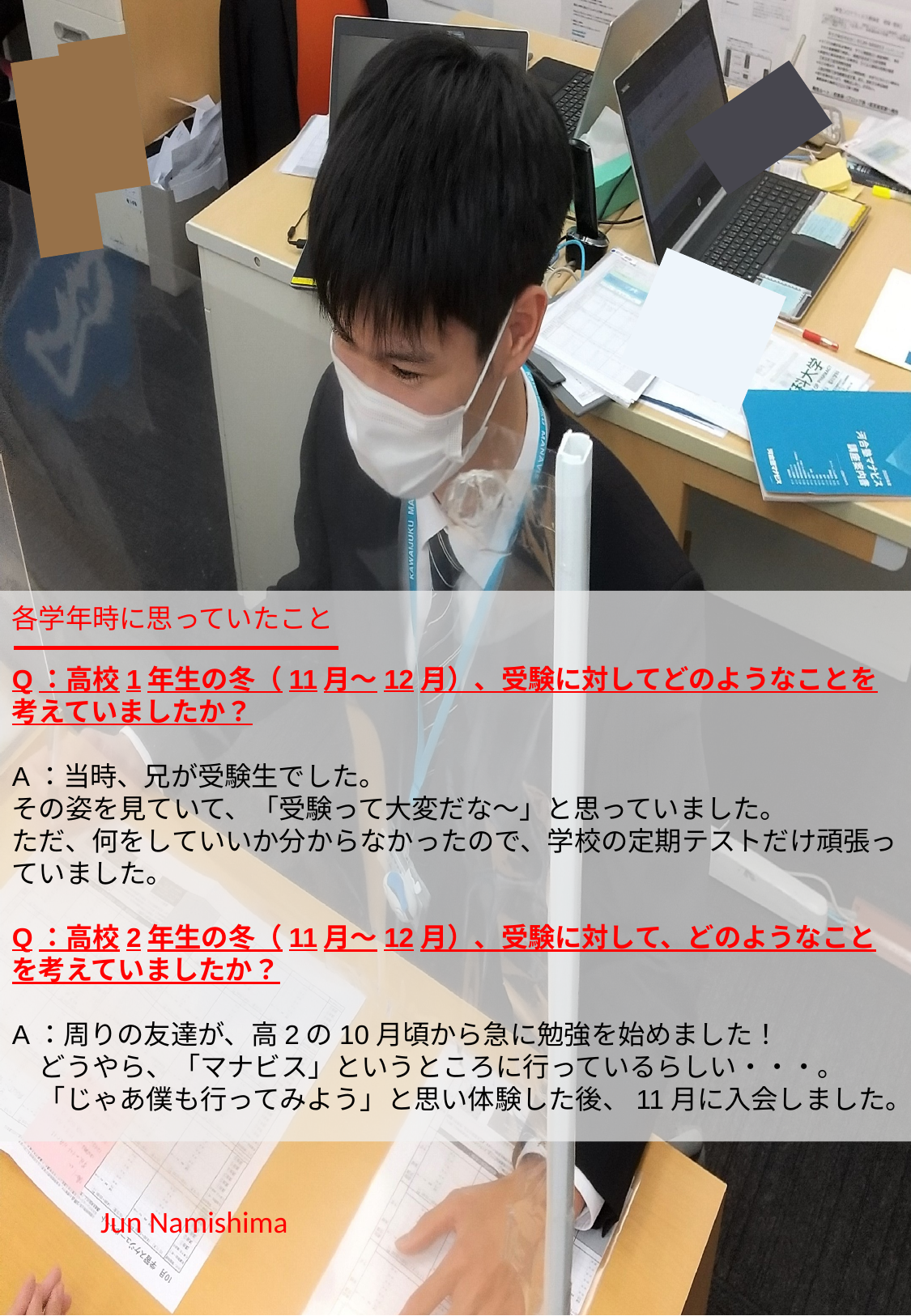

各学年時に思っていたこと

Q：高校1年生の冬（11月～12月）、受験に対してどのようなことを考えていましたか？

A：当時、兄が受験生でした。
その姿を見ていて、「受験って大変だな～」と思っていました。
ただ、何をしていいか分からなかったので、学校の定期テストだけ頑張っていました。

Q：高校2年生の冬（11月～12月）、受験に対して、どのようなことを考えていましたか？

A：周りの友達が、高2の10月頃から急に勉強を始めました！
　どうやら、「マナビス」というところに行っているらしい・・・。
　「じゃあ僕も行ってみよう」と思い体験した後、11月に入会しました。

Jun Namishima